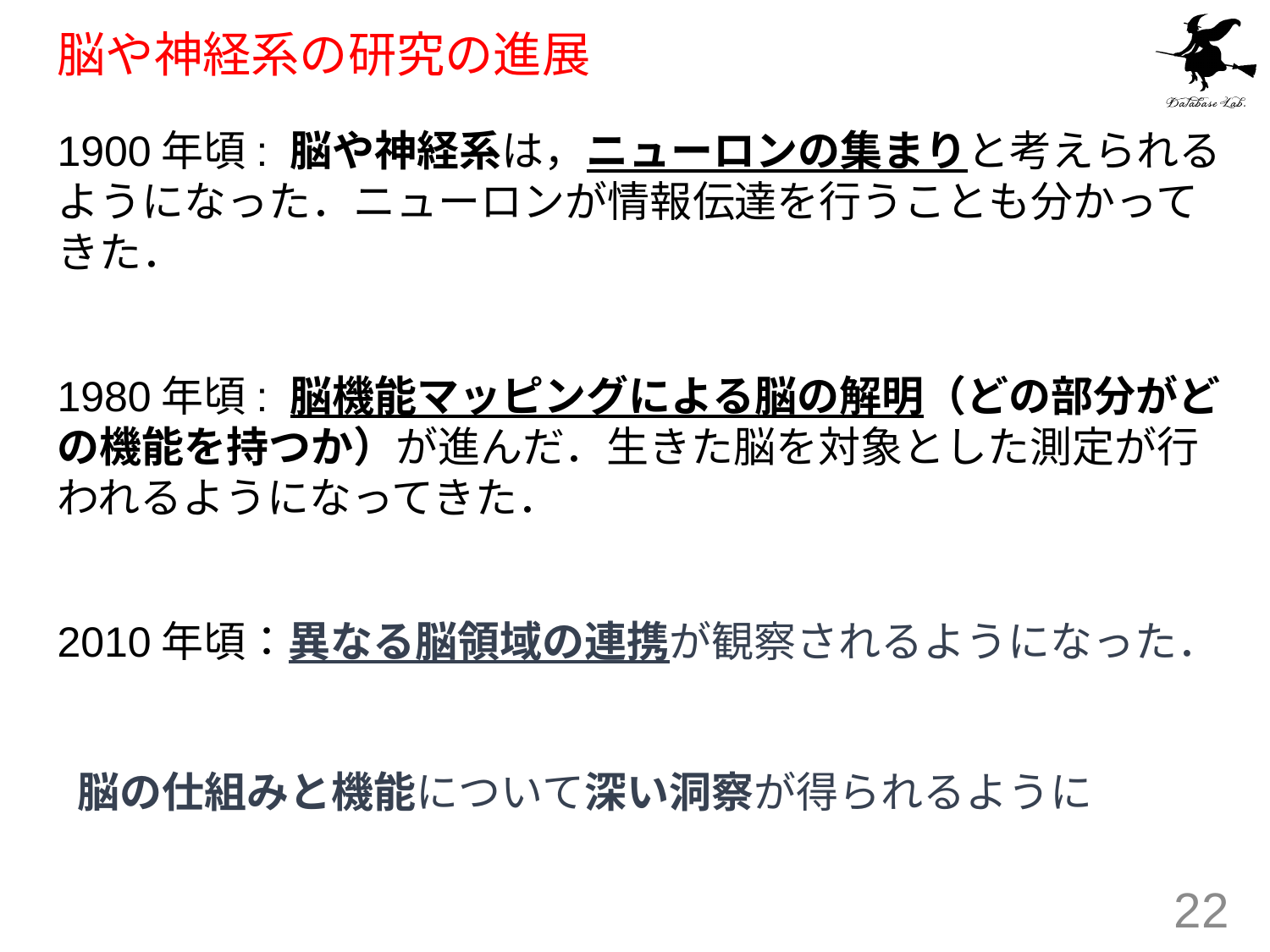

# 脳や神経系の研究の進展
1900年頃: 脳や神経系は，ニューロンの集まりと考えられるようになった．ニューロンが情報伝達を行うことも分かってきた．

1980年頃: 脳機能マッピングによる脳の解明（どの部分がどの機能を持つか）が進んだ．生きた脳を対象とした測定が行われるようになってきた．

2010年頃：異なる脳領域の連携が観察されるようになった．
脳の仕組みと機能について深い洞察が得られるように
22